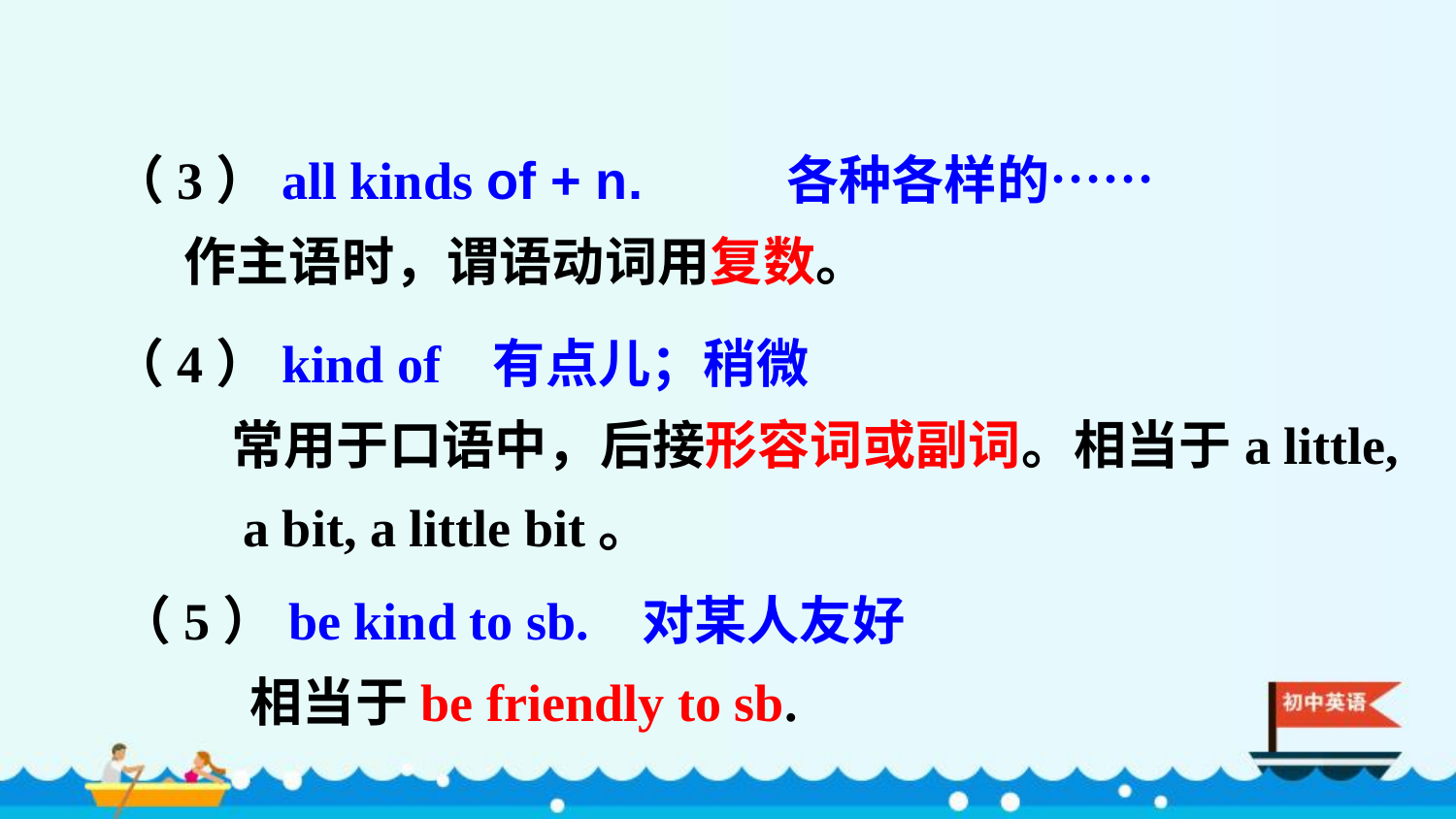

（3）all kinds of + n.         各种各样的……
     作主语时，谓语动词用复数。
（4）kind of   有点儿；稍微
         常用于口语中，后接形容词或副词。相当于a little,
          a bit, a little bit。
（5）be kind to sb.   对某人友好
          相当于be friendly to sb.